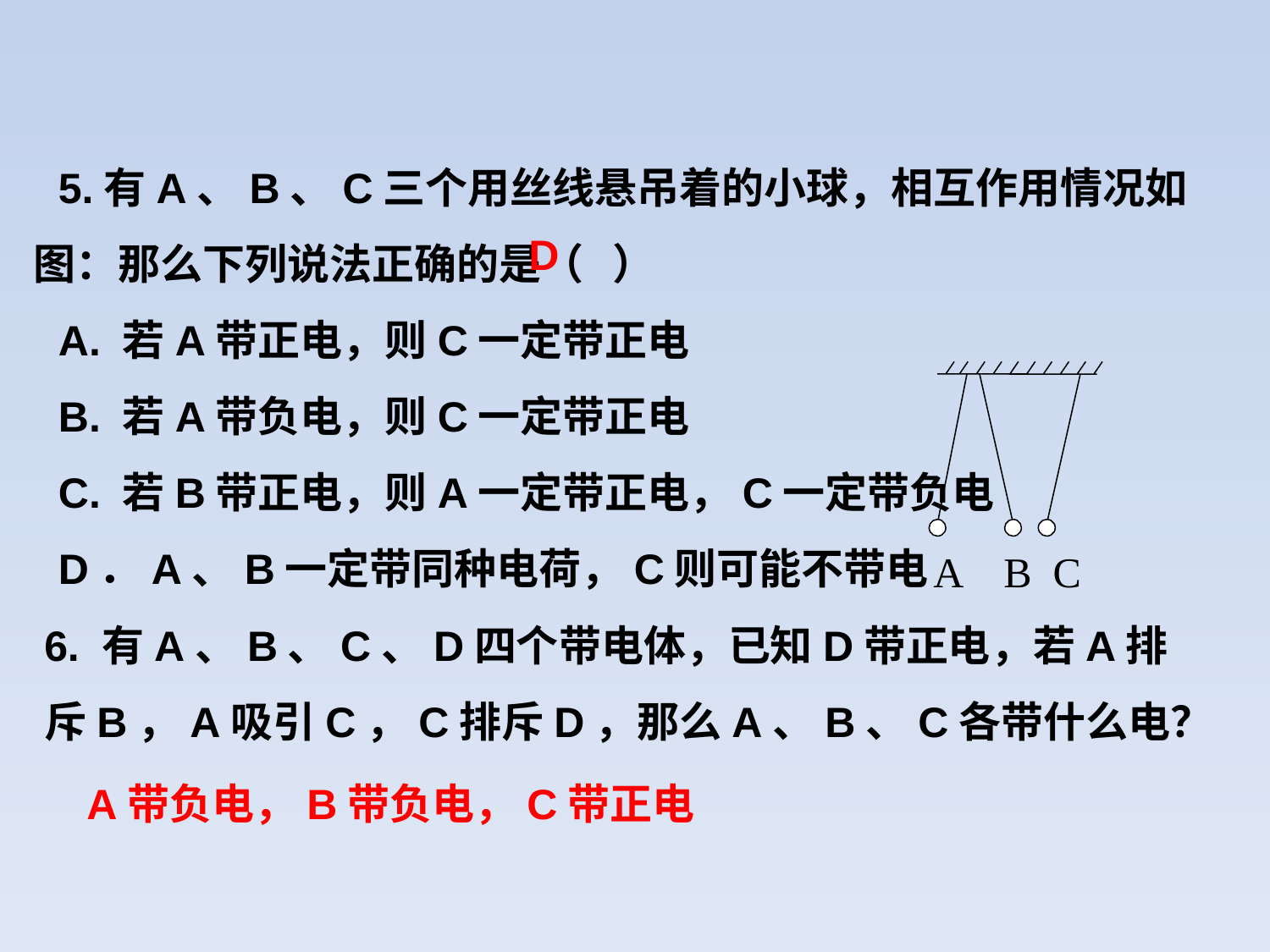

5.有A、B、C三个用丝线悬吊着的小球，相互作用情况如图：那么下列说法正确的是（   ）
A. 若A带正电，则C一定带正电
B. 若A带负电，则C一定带正电
C. 若B带正电，则A一定带正电，C一定带负电
D．A、B一定带同种电荷，C则可能不带电
D

  A    B  C
6. 有A、B、C、D四个带电体，已知D带正电，若A排斥B，A吸引C，C排斥D，那么A、B、C各带什么电？
A带负电，B带负电，C带正电